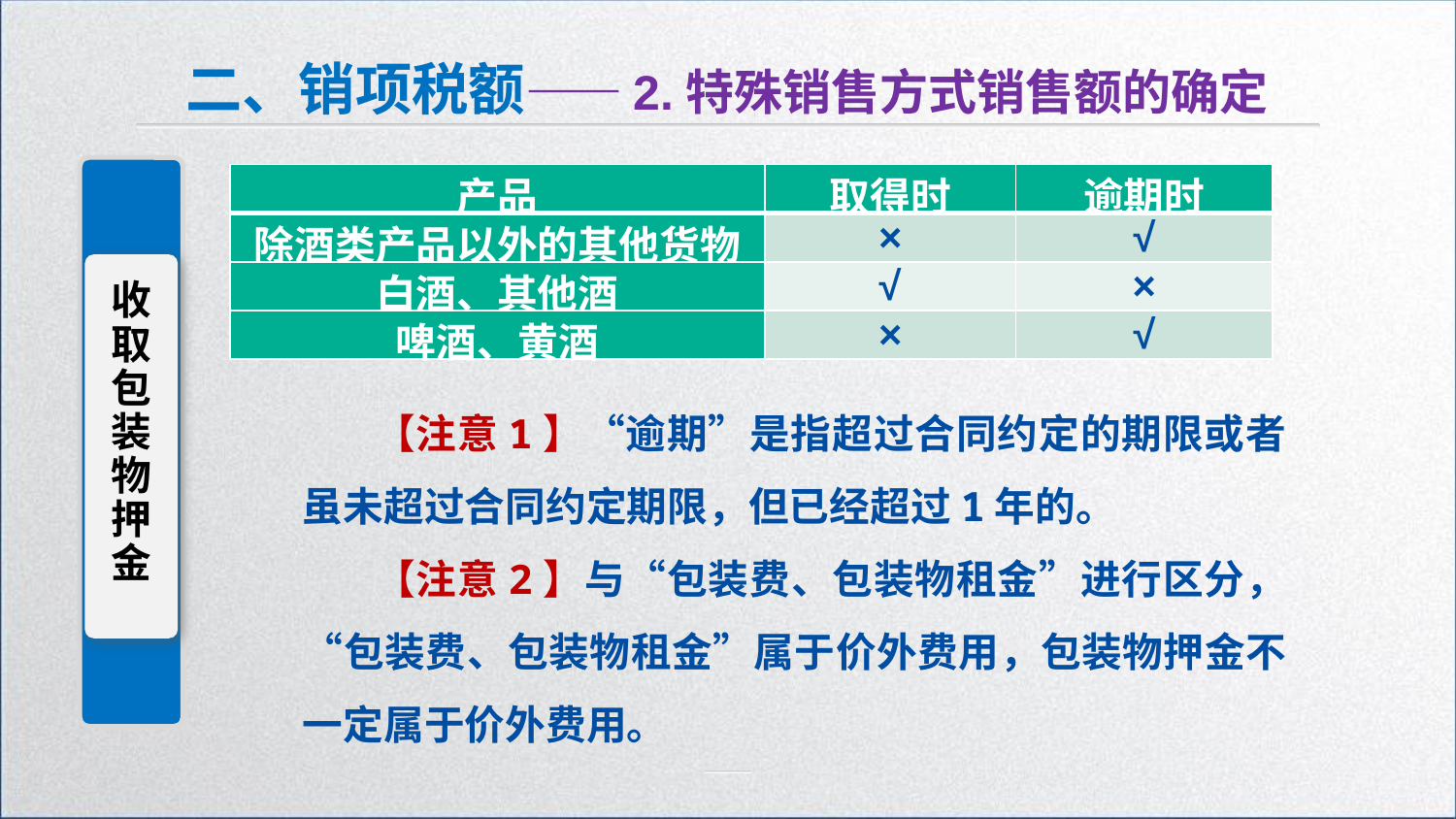

二、销项税额——2.特殊销售方式销售额的确定

收取包装物押金
| 产品 | 取得时 | 逾期时 |
| --- | --- | --- |
| 除酒类产品以外的其他货物 | × | √ |
| 白酒、其他酒 | √ | × |
| 啤酒、黄酒 | × | √ |
【注意1】“逾期”是指超过合同约定的期限或者虽未超过合同约定期限，但已经超过1年的。
【注意2】与“包装费、包装物租金”进行区分，“包装费、包装物租金”属于价外费用，包装物押金不一定属于价外费用。